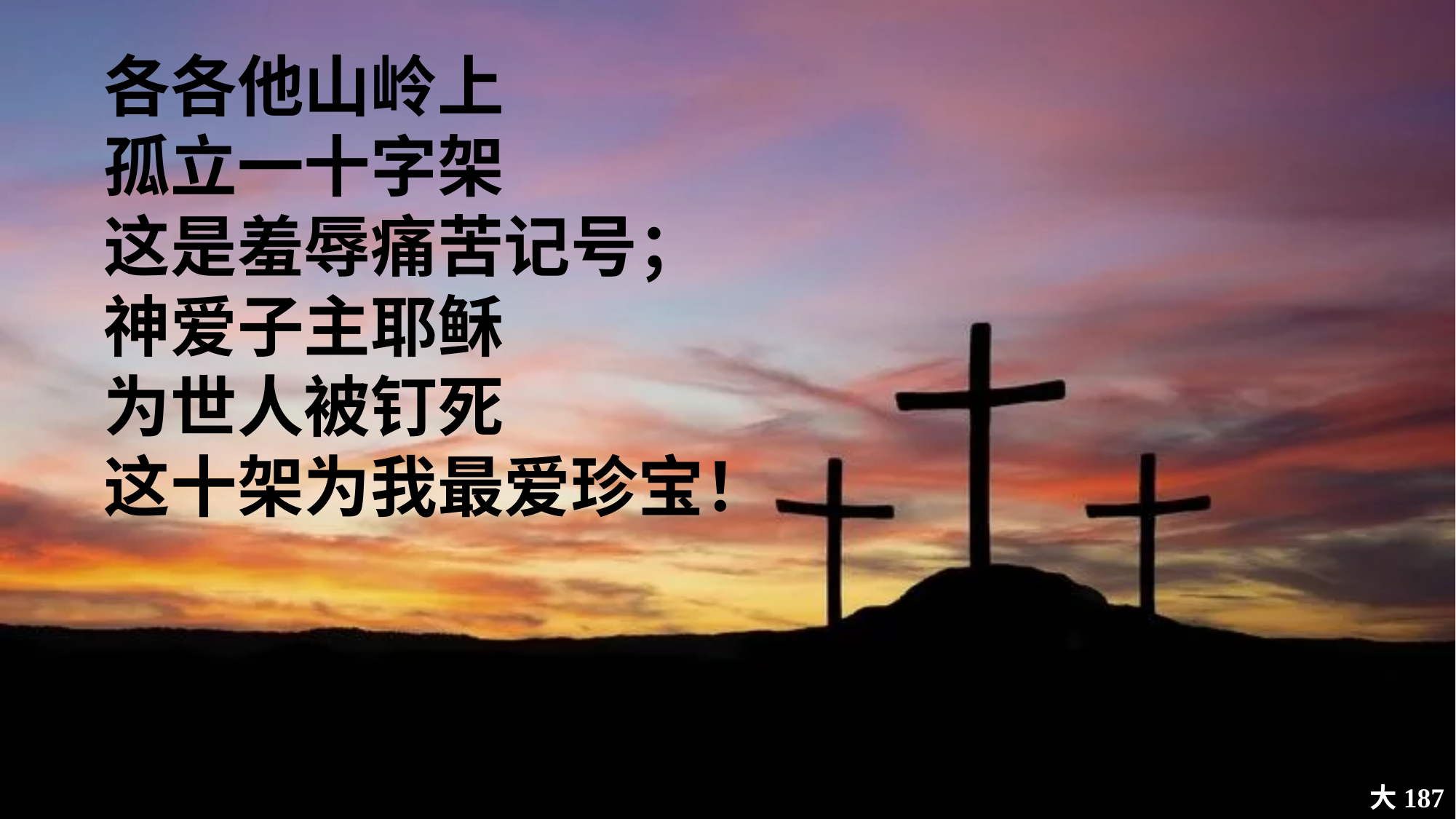

各各他山岭上
孤立一十字架
这是羞辱痛苦记号；
神爱子主耶稣
为世人被钉死
这十架为我最爱珍宝！
大187